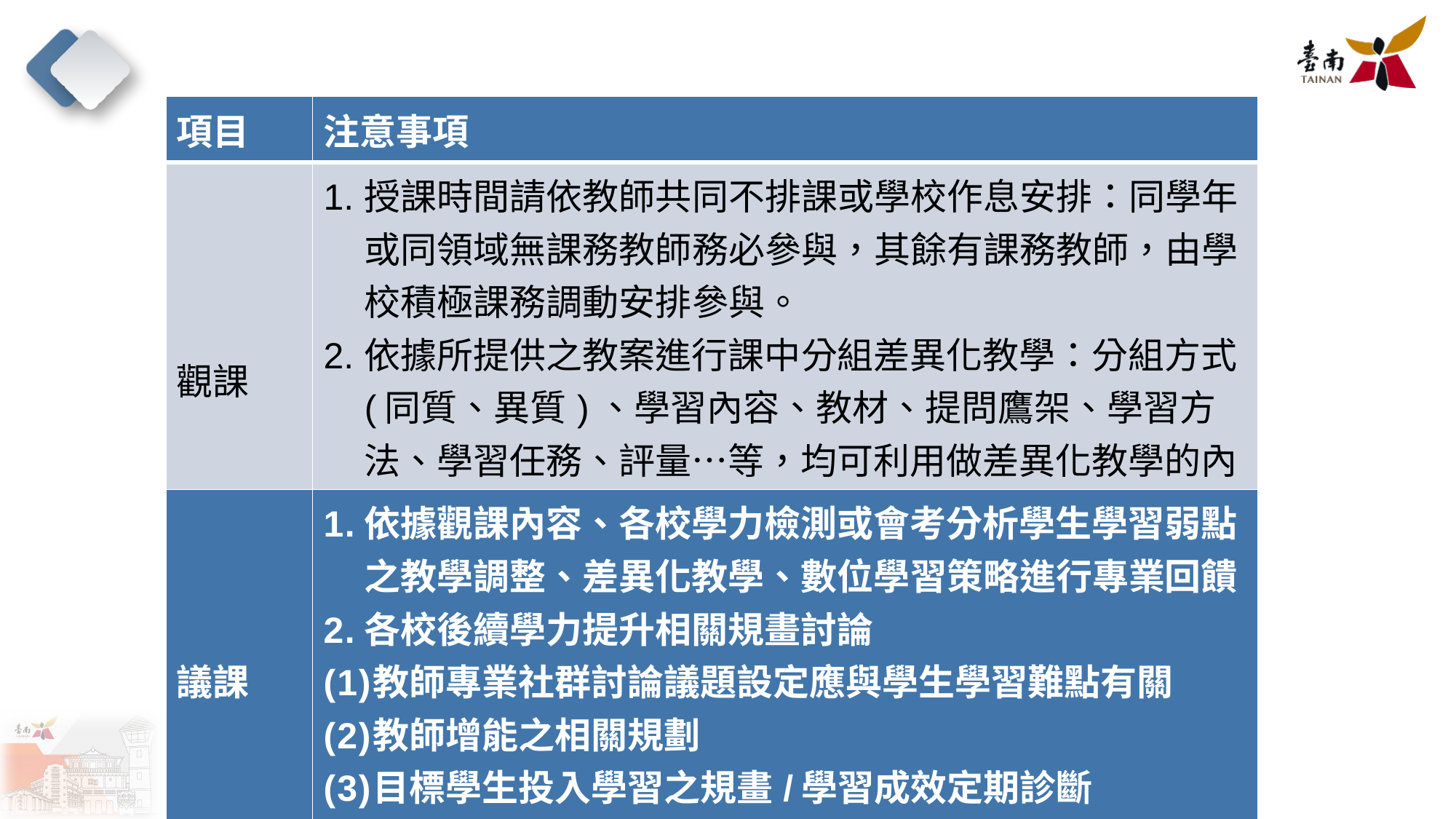

| 項目 | 注意事項 |
| --- | --- |
| 觀課 | 授課時間請依教師共同不排課或學校作息安排：同學年或同領域無課務教師務必參與，其餘有課務教師，由學校積極課務調動安排參與。 依據所提供之教案進行課中分組差異化教學：分組方式(同質、異質)、學習內容、教材、提問鷹架、學習方法、學習任務、評量…等，均可利用做差異化教學的內涵。 積極融入數位學習平台進行前測與形成性評量。 |
| 議課 | 依據觀課內容、各校學力檢測或會考分析學生學習弱點之教學調整、差異化教學、數位學習策略進行專業回饋 各校後續學力提升相關規畫討論 教師專業社群討論議題設定應與學生學習難點有關 教師增能之相關規劃 目標學生投入學習之規畫/學習成效定期診斷 目標學生課後學習規劃 |
| --- | --- |